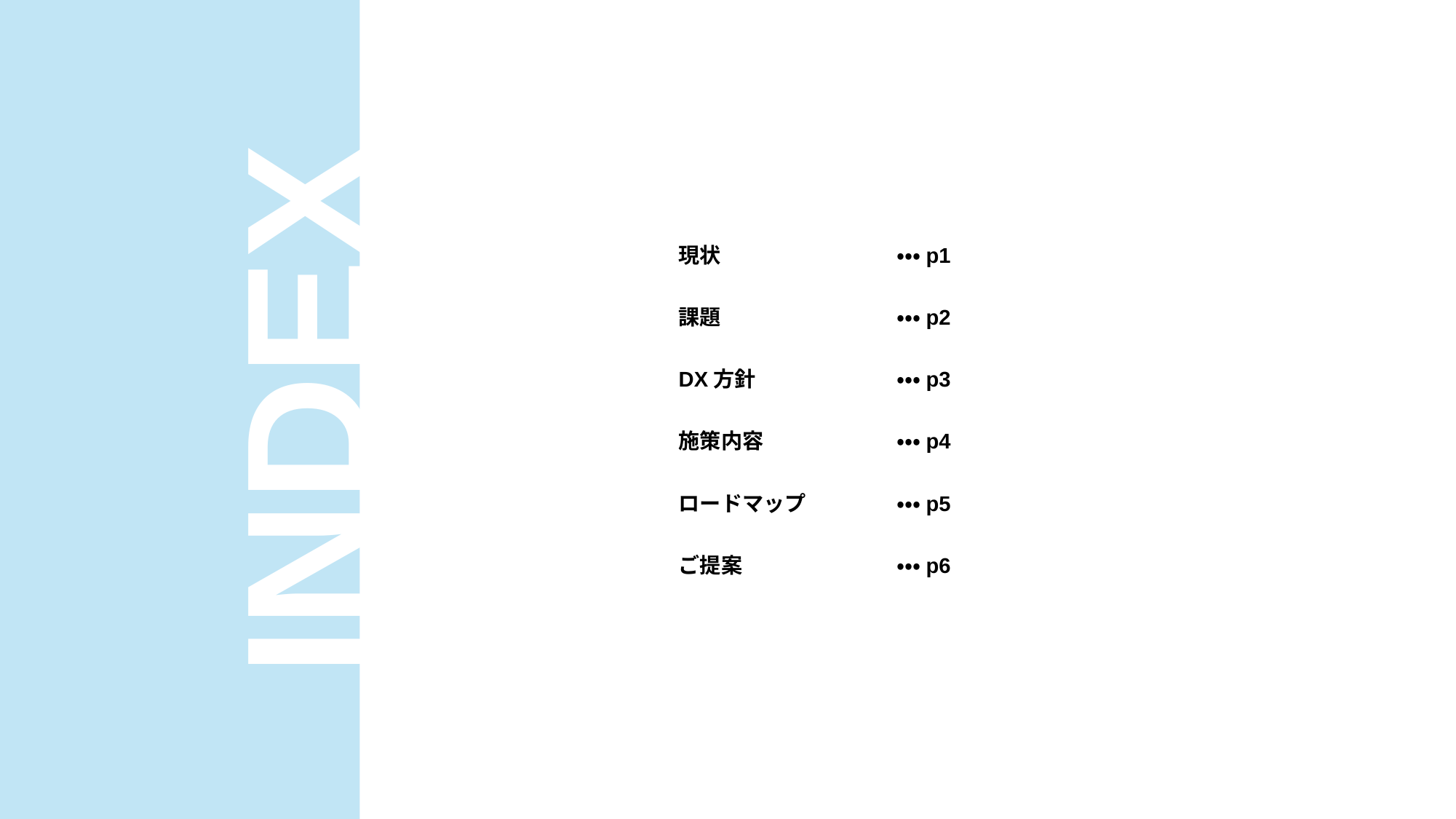

INDEX
現状		・・・p1
課題		・・・p2
DX方針		・・・p3
施策内容		・・・p4
ロードマップ	・・・p5
ご提案		・・・p6